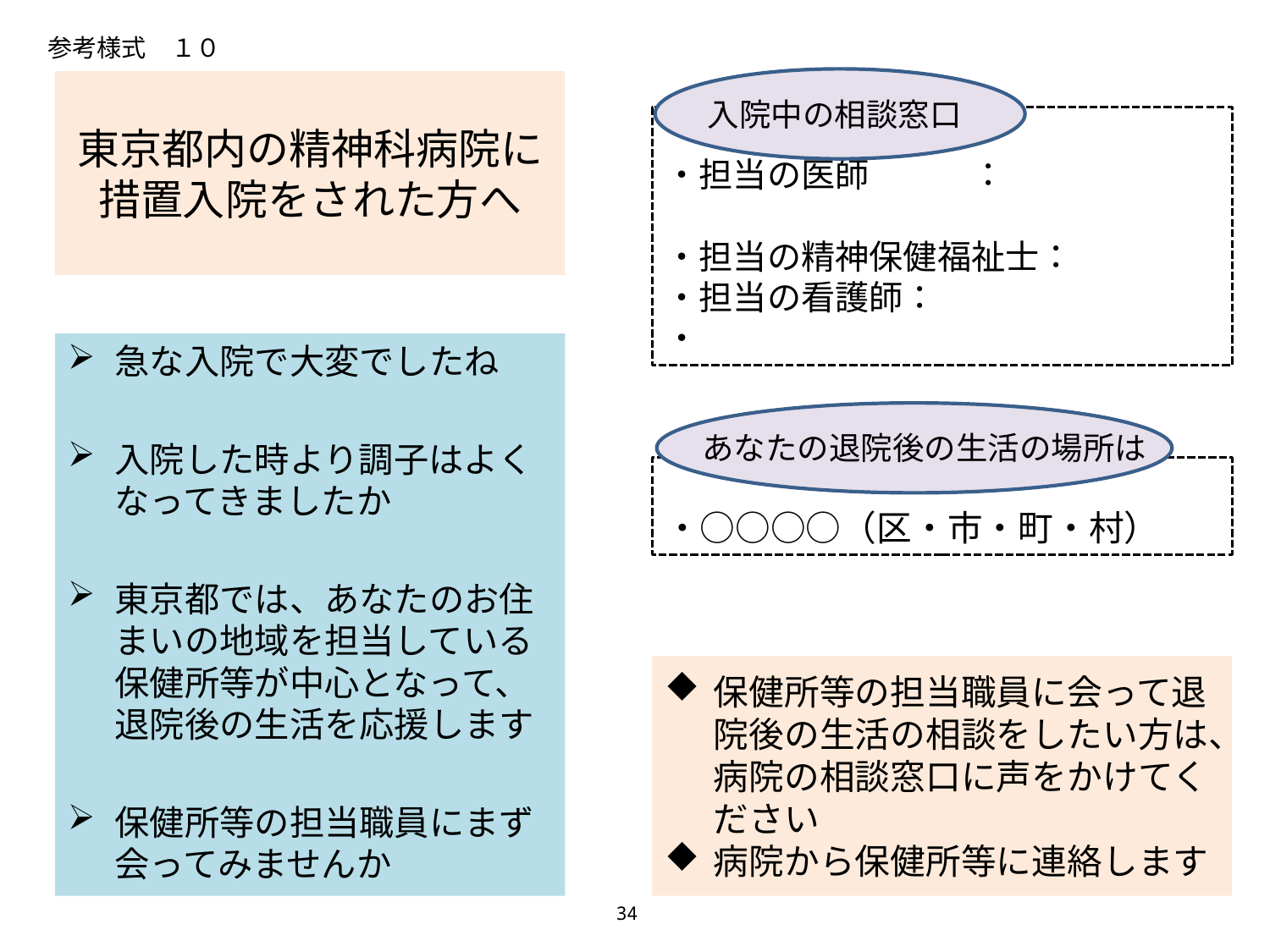

参考様式　１０

# 東京都内の精神科病院に措置入院をされた方へ
入院中の相談窓口

・担当の医師　　　：
・担当の精神保健福祉士：
・担当の看護師：
・
急な入院で大変でしたね

入院した時より調子はよくなってきましたか

東京都では、あなたのお住まいの地域を担当している保健所等が中心となって、退院後の生活を応援します

保健所等の担当職員にまず会ってみませんか

あなたの退院後の生活の場所は

・○○○○（区・市・町・村）
保健所等の担当職員に会って退院後の生活の相談をしたい方は、病院の相談窓口に声をかけてください
病院から保健所等に連絡します
34